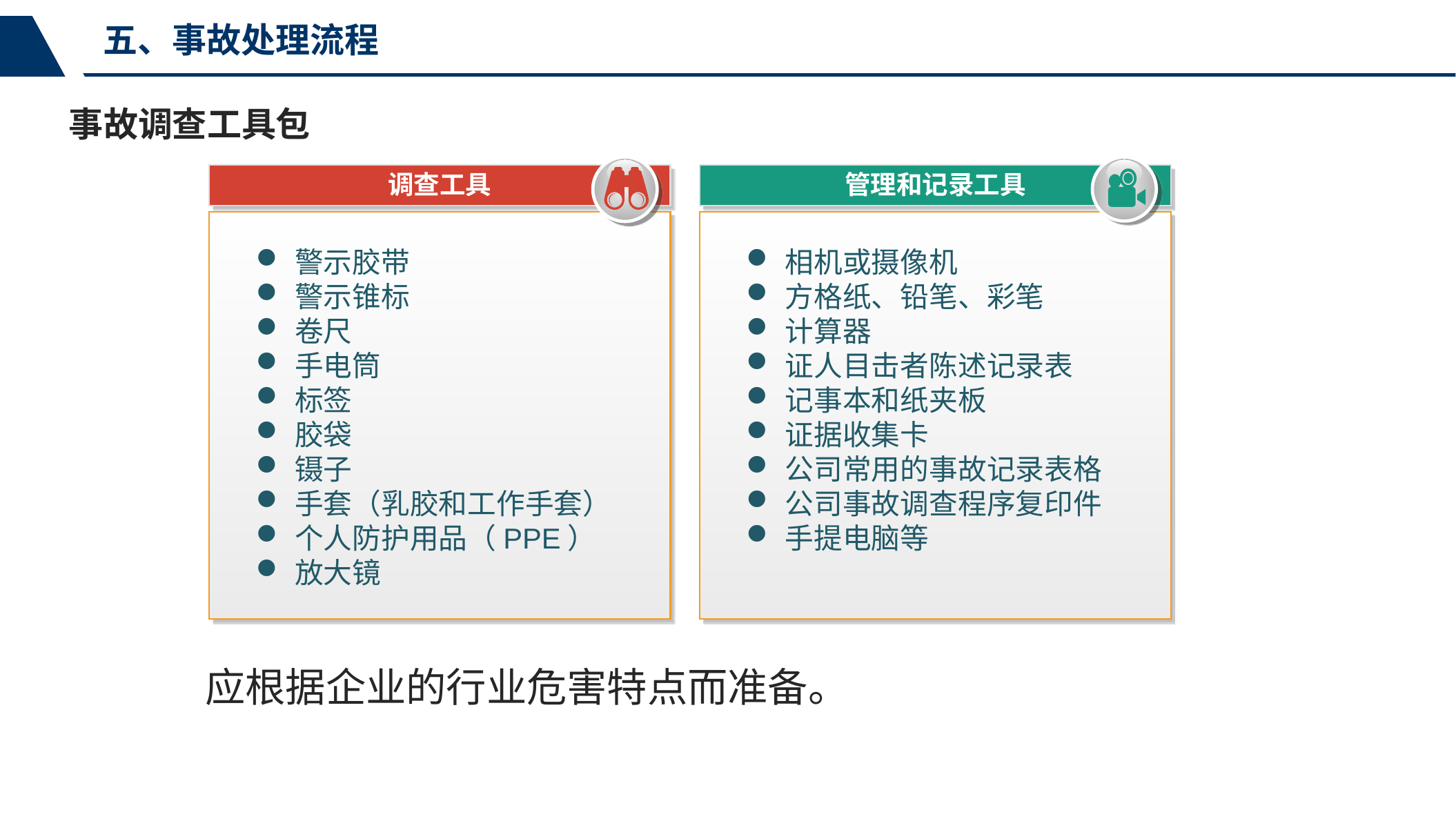

五、事故处理流程

事故调查工具包

调查工具
管理和记录工具
警示胶带
警示锥标
卷尺
手电筒
标签
胶袋
镊子
手套（乳胶和工作手套）
个人防护用品（PPE）
放大镜
相机或摄像机
方格纸、铅笔、彩笔
计算器
证人目击者陈述记录表
记事本和纸夹板
证据收集卡
公司常用的事故记录表格
公司事故调查程序复印件
手提电脑等

应根据企业的行业危害特点而准备。